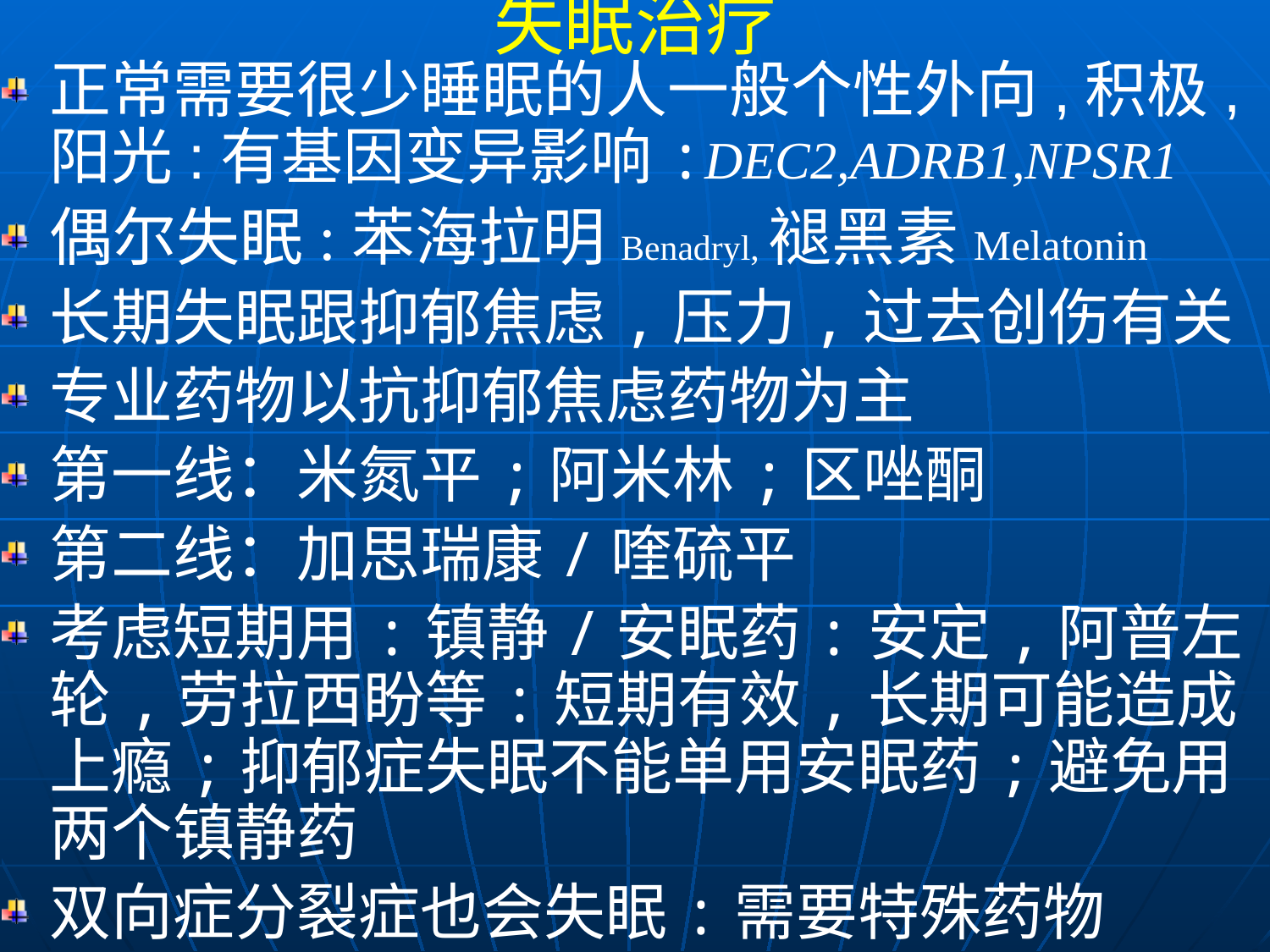

失眠治疗
正常需要很少睡眠的人一般个性外向,积极,阳光:有基因变异影响:DEC2,ADRB1,NPSR1
偶尔失眠:苯海拉明Benadryl,褪黑素Melatonin
长期失眠跟抑郁焦虑,压力,过去创伤有关
专业药物以抗抑郁焦虑药物为主
第一线：米氮平;阿米林;区唑酮
第二线：加思瑞康/喹硫平
考虑短期用:镇静/安眠药:安定,阿普左轮,劳拉西盼等:短期有效,长期可能造成上瘾;抑郁症失眠不能单用安眠药;避免用两个镇静药
双向症分裂症也会失眠:需要特殊药物